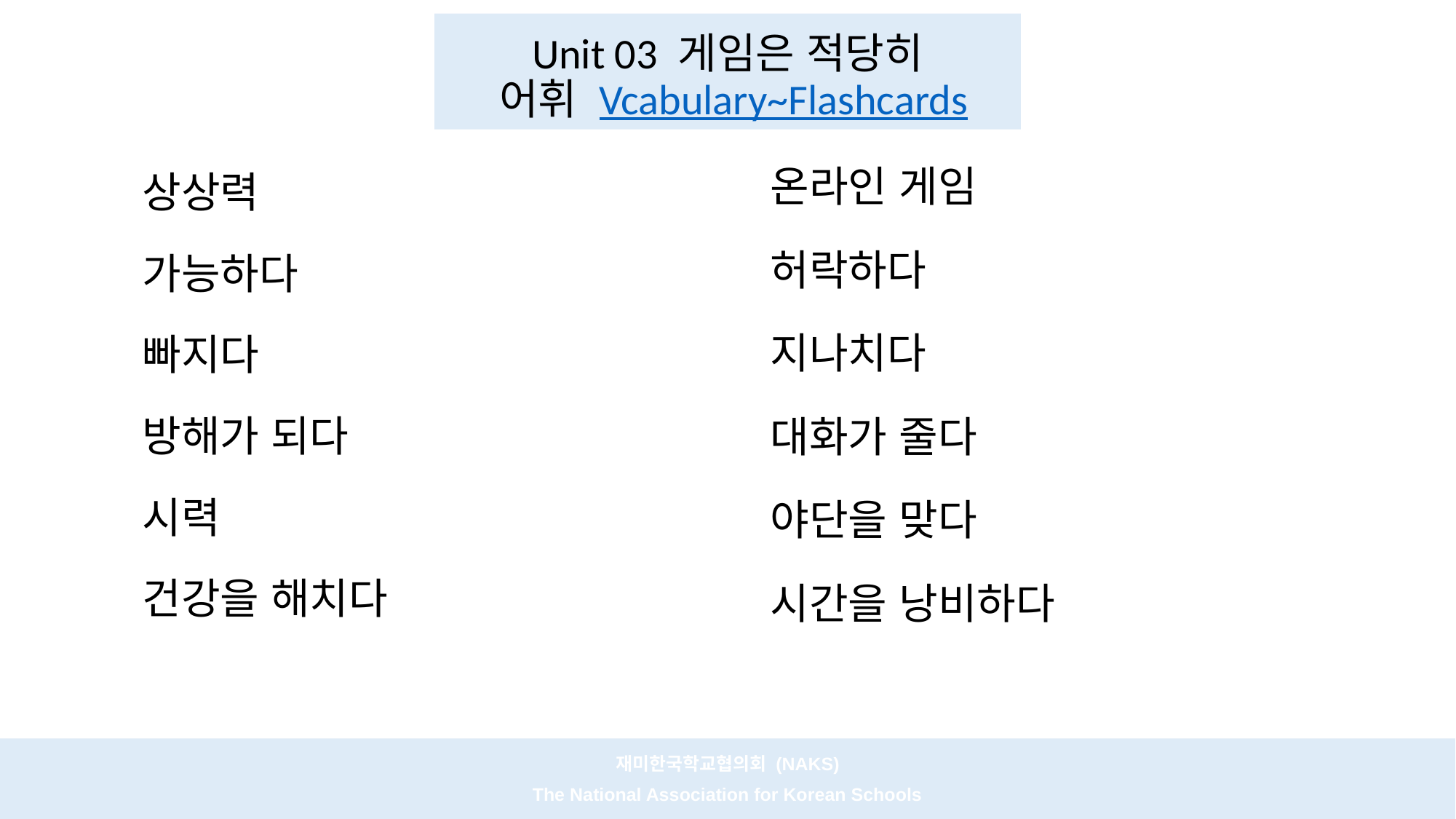

# Unit 03 게임은 적당히 어휘 Vcabulary~Flashcards
온라인 게임
상상력
허락하다
가능하다

지나치다
빠지다
방해가 되다
대화가 줄다
시력
야단을 맞다
건강을 해치다
시간을 낭비하다
재미한국학교협의회 (NAKS)
The National Association for Korean Schools